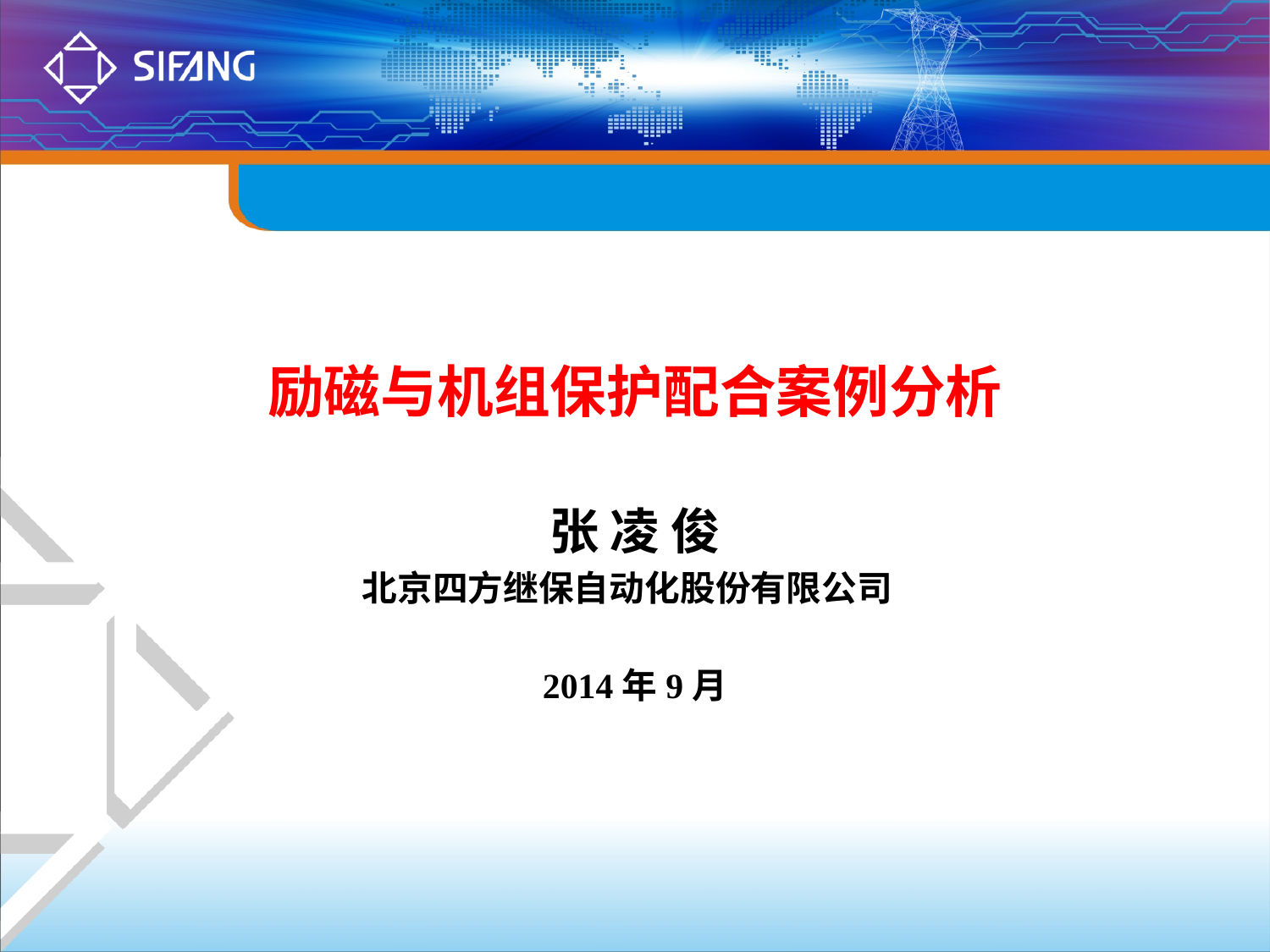

励磁与机组保护配合案例分析

张 凌 俊
北京四方继保自动化股份有限公司

2014年9月